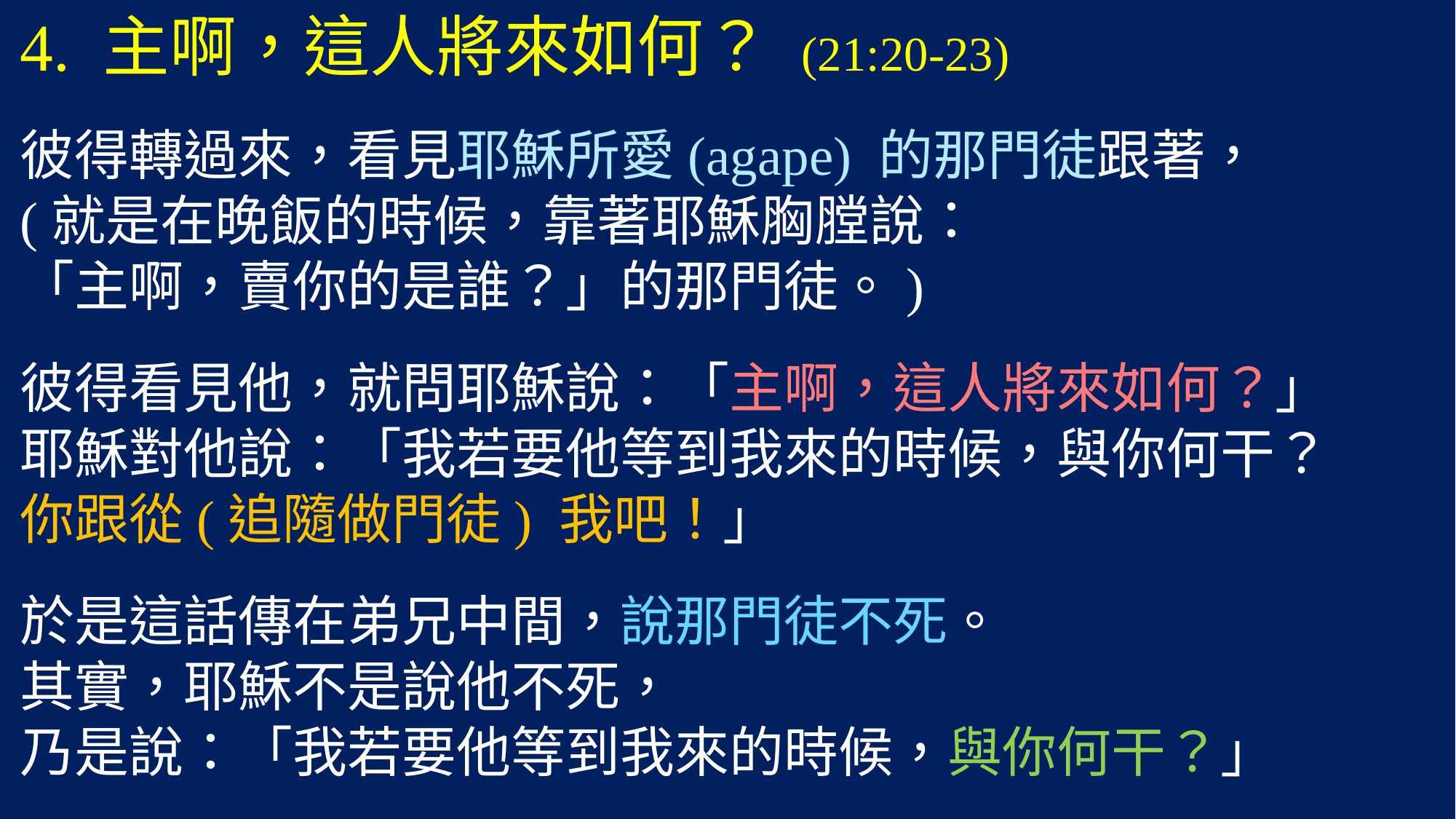

4. 主啊，這人將來如何？ (21:20-23)

彼得轉過來，看見耶穌所愛(agape) 的那門徒跟著，
(就是在晚飯的時候，靠著耶穌胸膛說：
「主啊，賣你的是誰？」的那門徒。)

彼得看見他，就問耶穌說：「主啊，這人將來如何？」
耶穌對他說：「我若要他等到我來的時候，與你何干？
你跟從(追隨做門徒) 我吧！」

於是這話傳在弟兄中間，說那門徒不死。
其實，耶穌不是說他不死，
乃是說：「我若要他等到我來的時候，與你何干？」

#